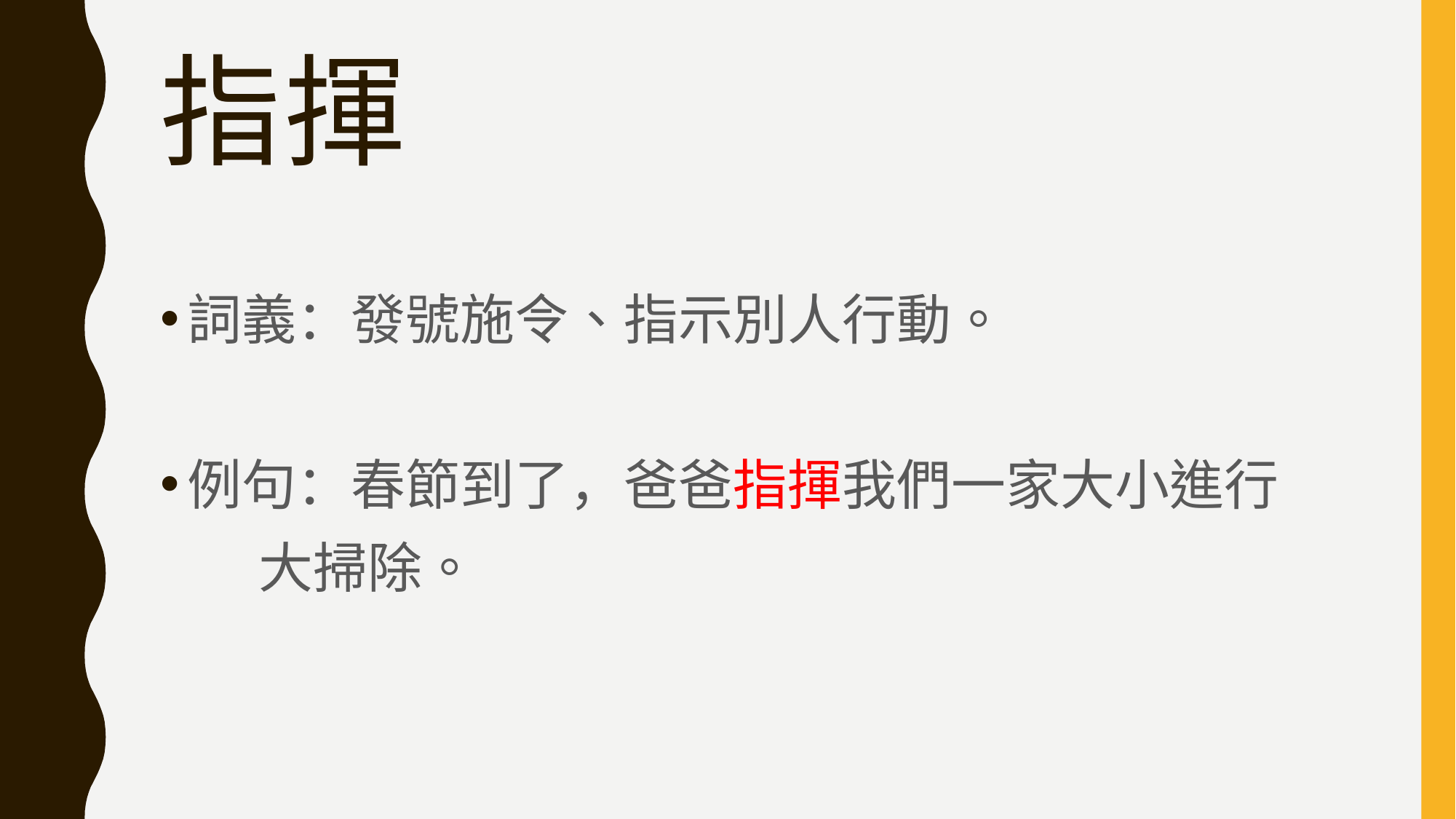

# 指揮
詞義：發號施令、指示別人行動。

例句：春節到了，爸爸指揮我們一家大小進行
       大掃除。